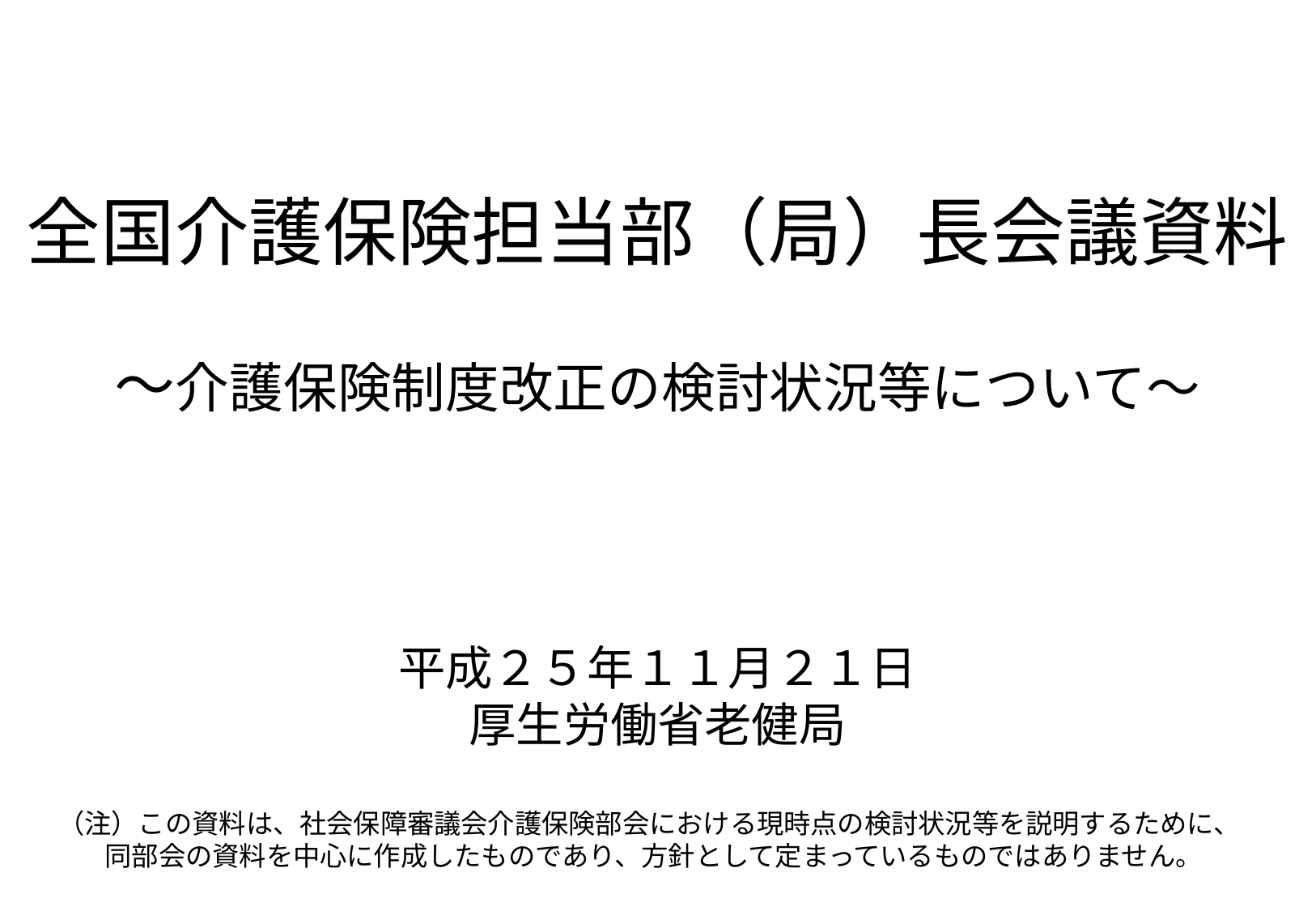

全国介護保険担当部（局）長会議資料
～介護保険制度改正の検討状況等について～
# 平成２５年１１月２１日 厚生労働省老健局
（注）この資料は、社会保障審議会介護保険部会における現時点の検討状況等を説明するために、同部会の資料を中心に作成したものであり、方針として定まっているものではありません。